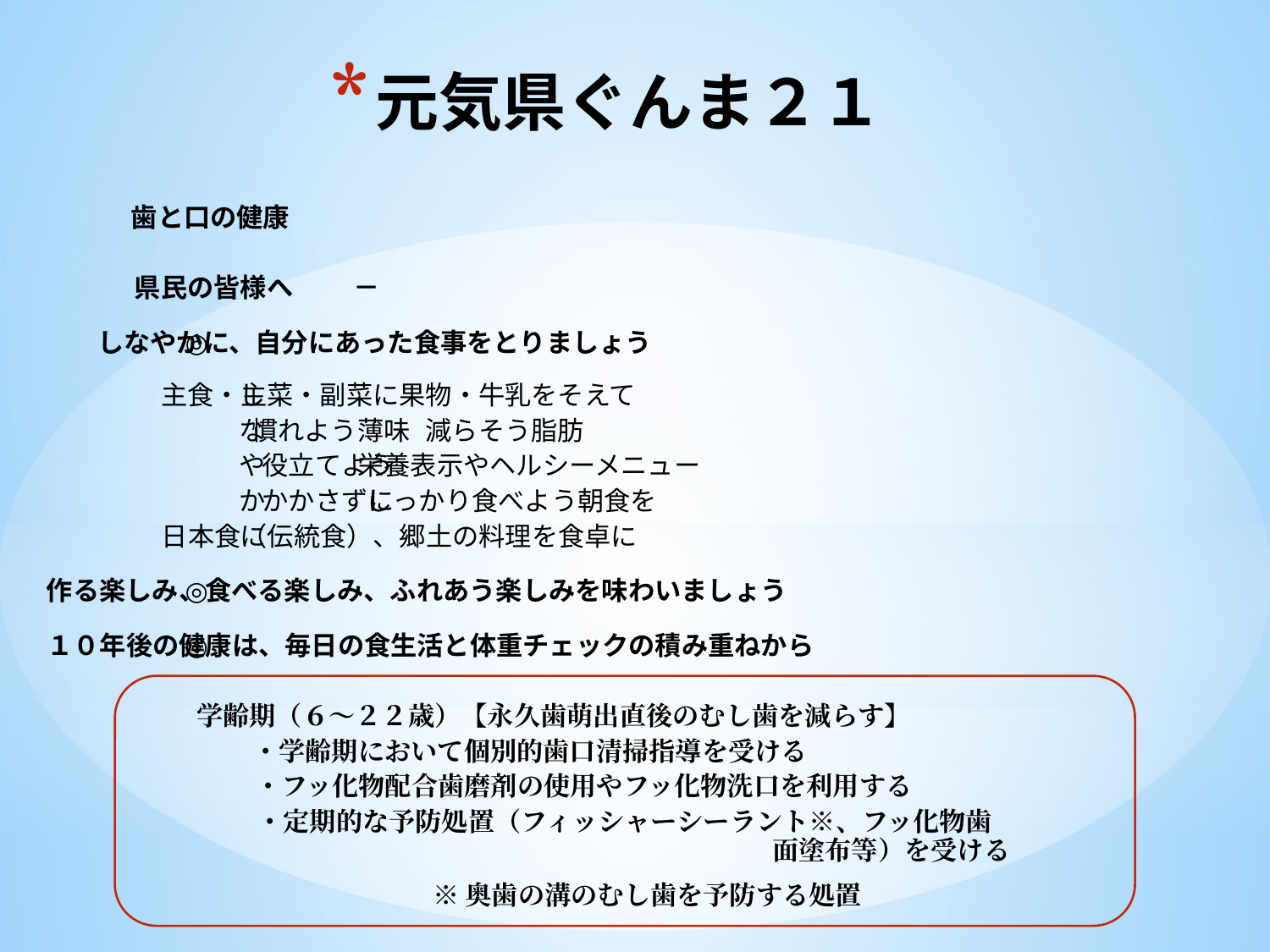

# 元気県ぐんま２１

歯と口の健康

県民の皆様へ

－

◎

しなやかに、自分にあった食事をとりましょう

し

主食・主菜・副菜に果物・牛乳をそえて

な

慣れよう薄味

減らそう脂肪

や

役立てよう

栄養表示やヘルシーメニュー

か

かかさずに

しっかり食べよう朝食を

に

日本食（伝統食）、郷土の料理を食卓に

◎

作る楽しみ、食べる楽しみ、ふれあう楽しみを味わいましょう

◎

１０年後の健康は、毎日の食生活と体重チェックの積み重ねから

学齢期（６～２２歳）【永久歯萌出直後のむし歯を減らす】

・学齢期において個別的歯口清掃指導を受ける

・フッ化物配合歯磨剤の使用やフッ化物洗口を利用する

・定期的な予防処置（フィッシャーシーラント※、フッ化物歯

面塗布等）を受ける

※奥歯の溝のむし歯を予防する処置